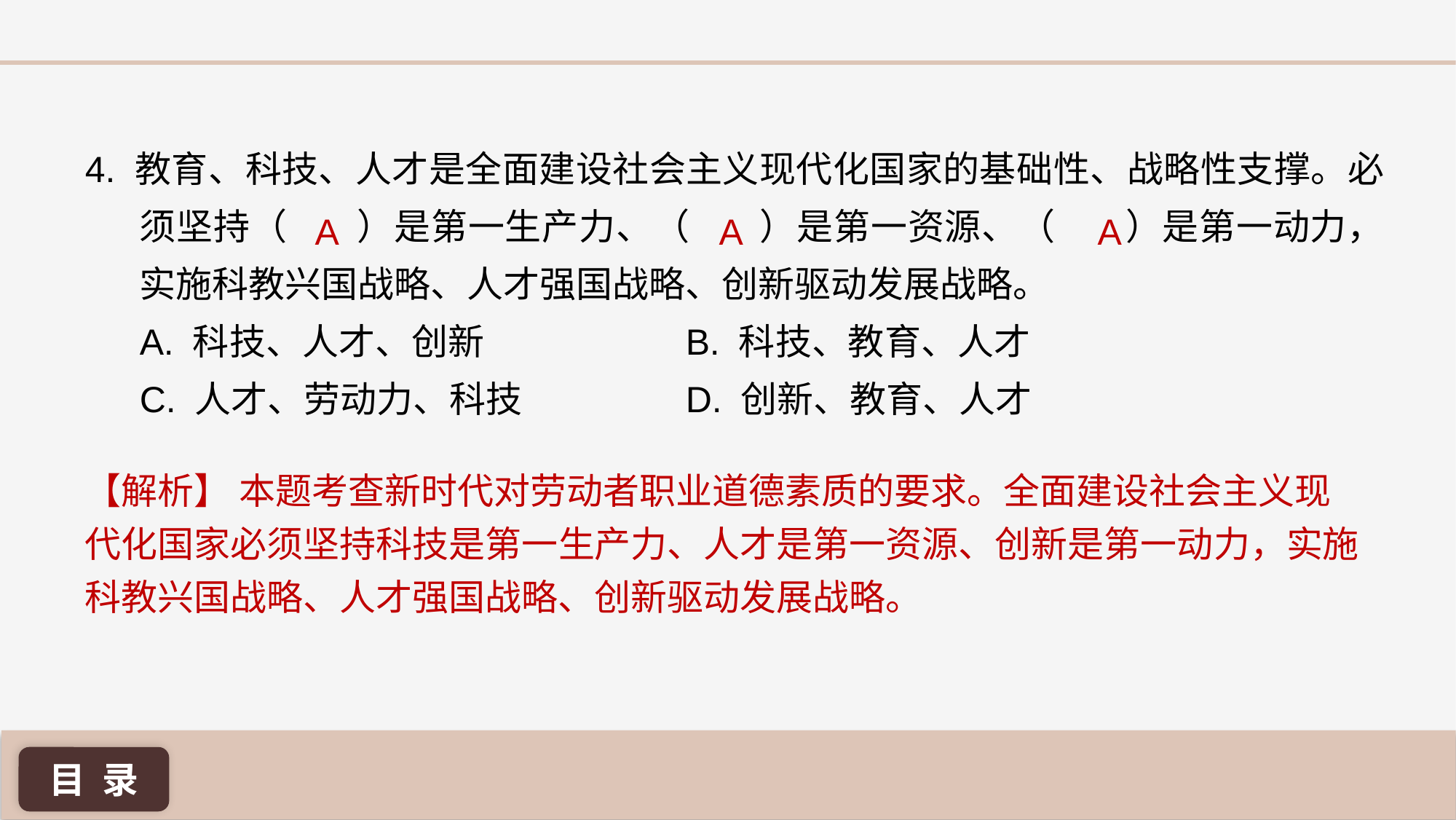

4. 教育、科技、人才是全面建设社会主义现代化国家的基础性、战略性支撑。必须坚持（        ）是第一生产力、（        ）是第一资源、（        ）是第一动力，实施科教兴国战略、人才强国战略、创新驱动发展战略。
A. 科技、人才、创新 		B. 科技、教育、人才
C. 人才、劳动力、科技 		D. 创新、教育、人才
A
A
A
【解析】 本题考查新时代对劳动者职业道德素质的要求。全面建设社会主义现代化国家必须坚持科技是第一生产力、人才是第一资源、创新是第一动力，实施科教兴国战略、人才强国战略、创新驱动发展战略。